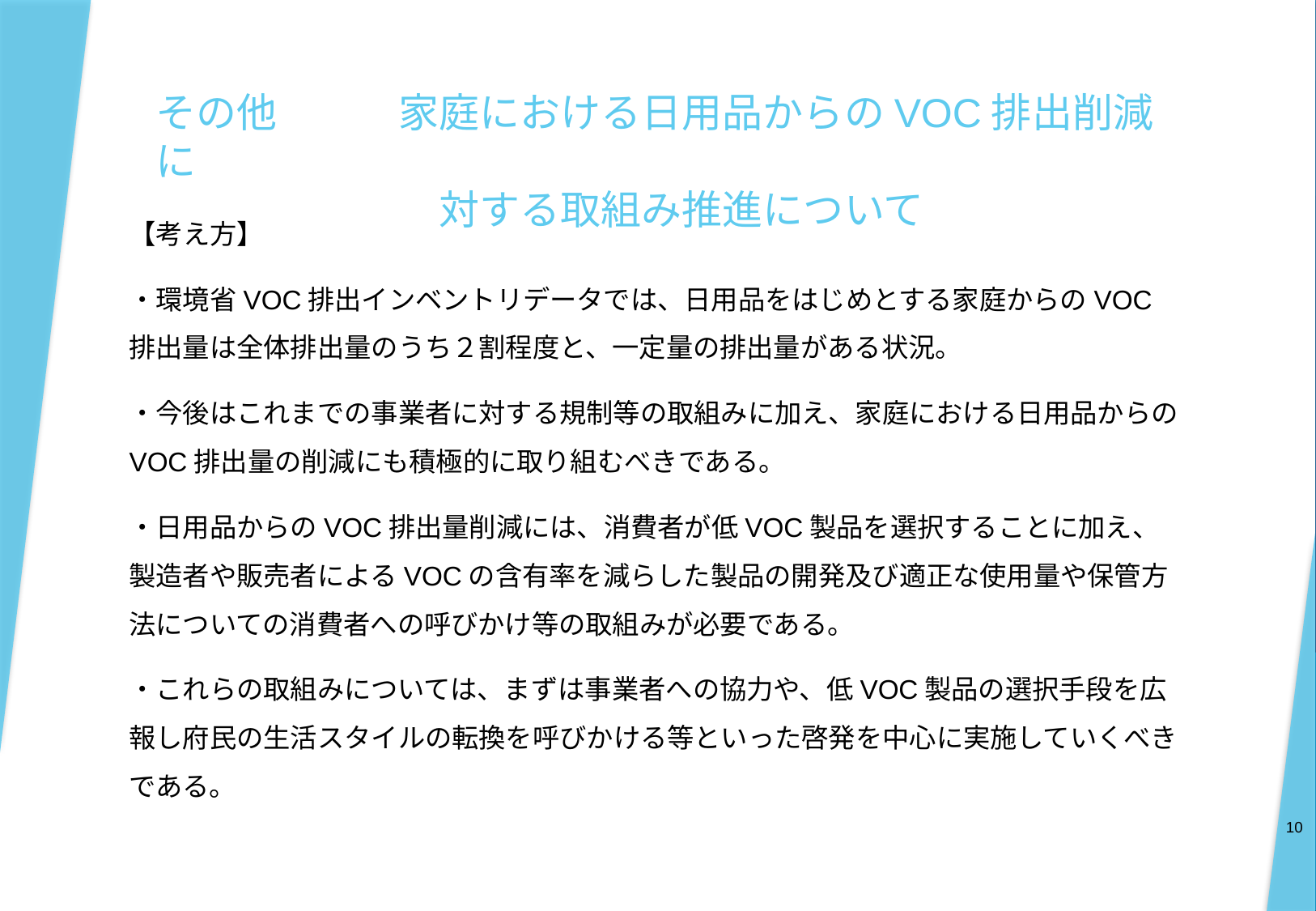

# その他　　　家庭における日用品からのVOC排出削減に 　　　　　　　対する取組み推進について
【考え方】
・環境省VOC排出インベントリデータでは、日用品をはじめとする家庭からのVOC排出量は全体排出量のうち２割程度と、一定量の排出量がある状況。
・今後はこれまでの事業者に対する規制等の取組みに加え、家庭における日用品からのVOC排出量の削減にも積極的に取り組むべきである。
・日用品からのVOC排出量削減には、消費者が低VOC製品を選択することに加え、製造者や販売者によるVOCの含有率を減らした製品の開発及び適正な使用量や保管方法についての消費者への呼びかけ等の取組みが必要である。
・これらの取組みについては、まずは事業者への協力や、低VOC製品の選択手段を広報し府民の生活スタイルの転換を呼びかける等といった啓発を中心に実施していくべきである。

10